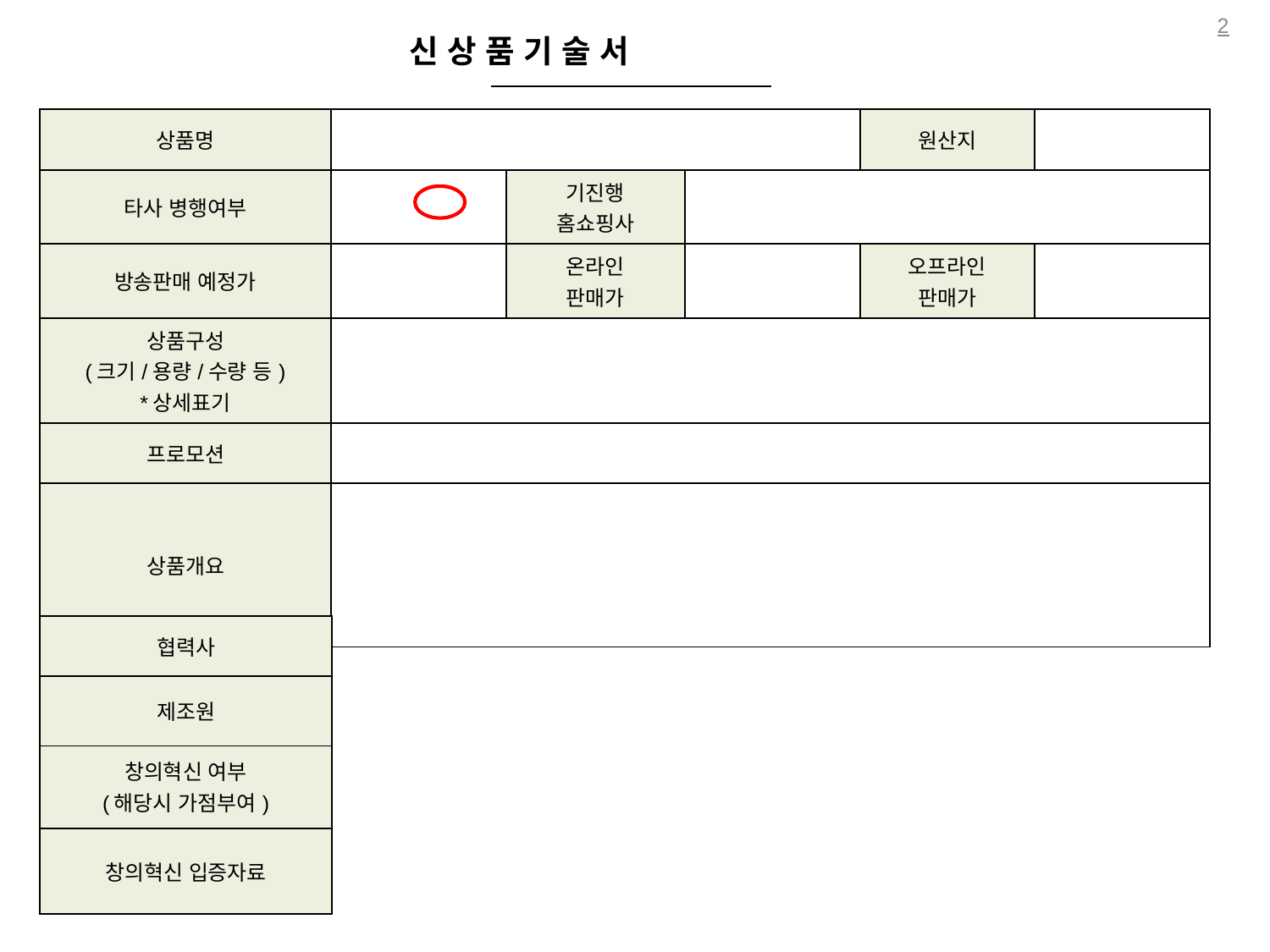

2
| 신 상 품 기 술 서 |  |  |  |  |  |
| --- | --- | --- | --- | --- | --- |
|  |  |  |  |  |  |
| 상품명 |  |  |  | 원산지 |  |
| --- | --- | --- | --- | --- | --- |
| 타사 병행여부 |  | 기진행 홈쇼핑사 |  |  |  |
| 방송판매 예정가 |  | 온라인 판매가 |  | 오프라인 판매가 |  |
| 상품구성 (크기/용량/수량 등) \*상세표기 |  |  |  |  |  |
| 프로모션 |  |  |  |  |  |
| 상품개요 |  |  |  |  |  |

| 협력사 |
| --- |
| 제조원 |
| 창의혁신 여부 (해당시 가점부여) |
| --- |
| 창의혁신 입증자료 |